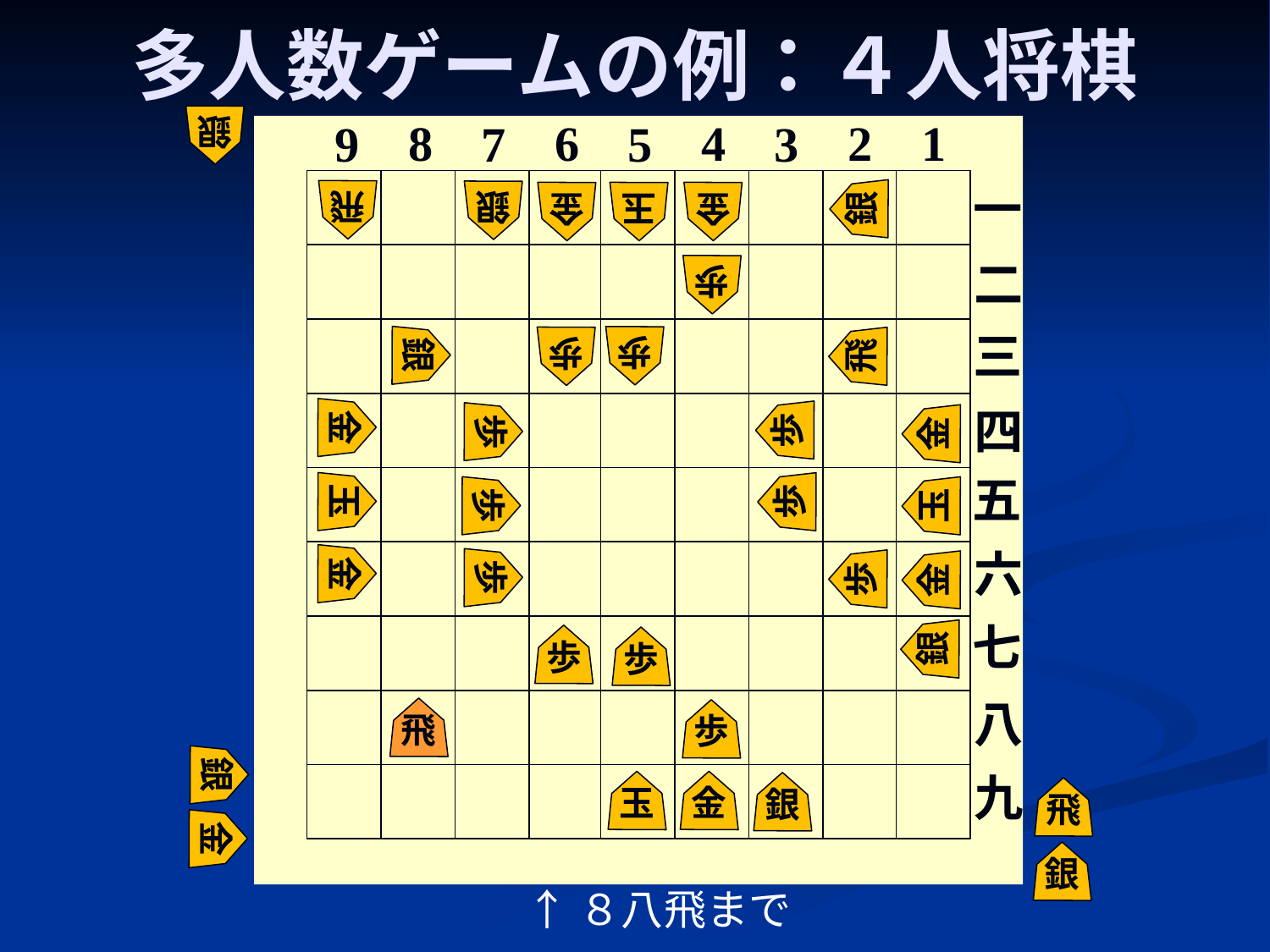

# 多人数ゲームの例：４人将棋
銀
6
2
1
8
4
7
3
9
5

一

二
三

四
五

六

七

八

九

銀
飛
銀
金
金
玉
歩
銀
歩
歩
飛
金
歩
歩
金
玉
歩
歩
玉
金
歩
歩
金
銀
歩
歩
飛
歩
銀
玉
金
銀
飛
金
銀
↑８八飛まで